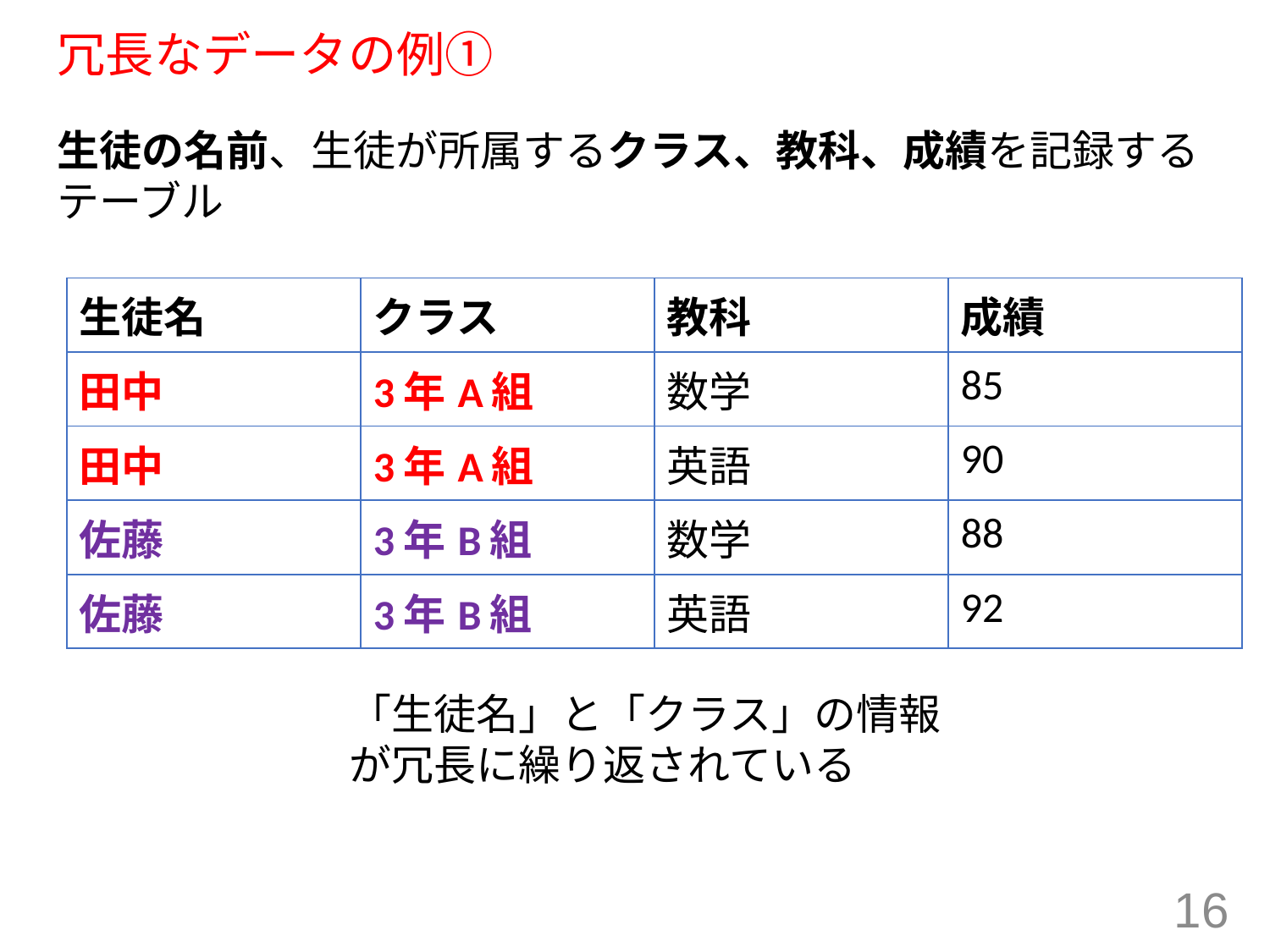

# 冗長なデータの例①
生徒の名前、生徒が所属するクラス、教科、成績を記録するテーブル
| 生徒名 | クラス | 教科 | 成績 |
| --- | --- | --- | --- |
| 田中 | 3年A組 | 数学 | 85 |
| 田中 | 3年A組 | 英語 | 90 |
| 佐藤 | 3年B組 | 数学 | 88 |
| 佐藤 | 3年B組 | 英語 | 92 |
「生徒名」と「クラス」の情報が冗長に繰り返されている
16